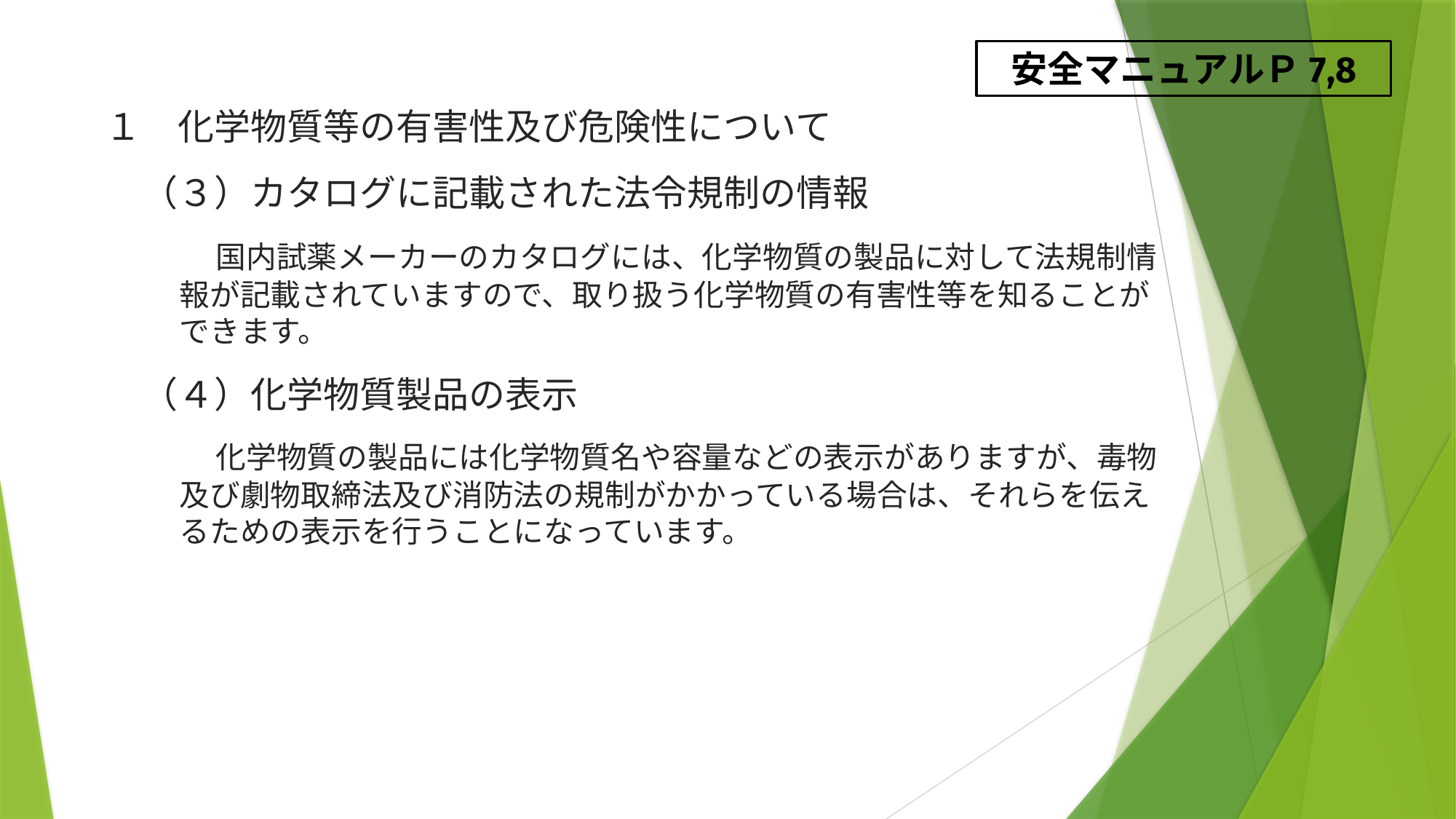

安全マニュアルＰ7,8
１　化学物質等の有害性及び危険性について
　（３）カタログに記載された法令規制の情報

　国内試薬メーカーのカタログには、化学物質の製品に対して法規制情報が記載されていますので、取り扱う化学物質の有害性等を知ることができます。
　（４）化学物質製品の表示

　化学物質の製品には化学物質名や容量などの表示がありますが、毒物及び劇物取締法及び消防法の規制がかかっている場合は、それらを伝えるための表示を行うことになっています。